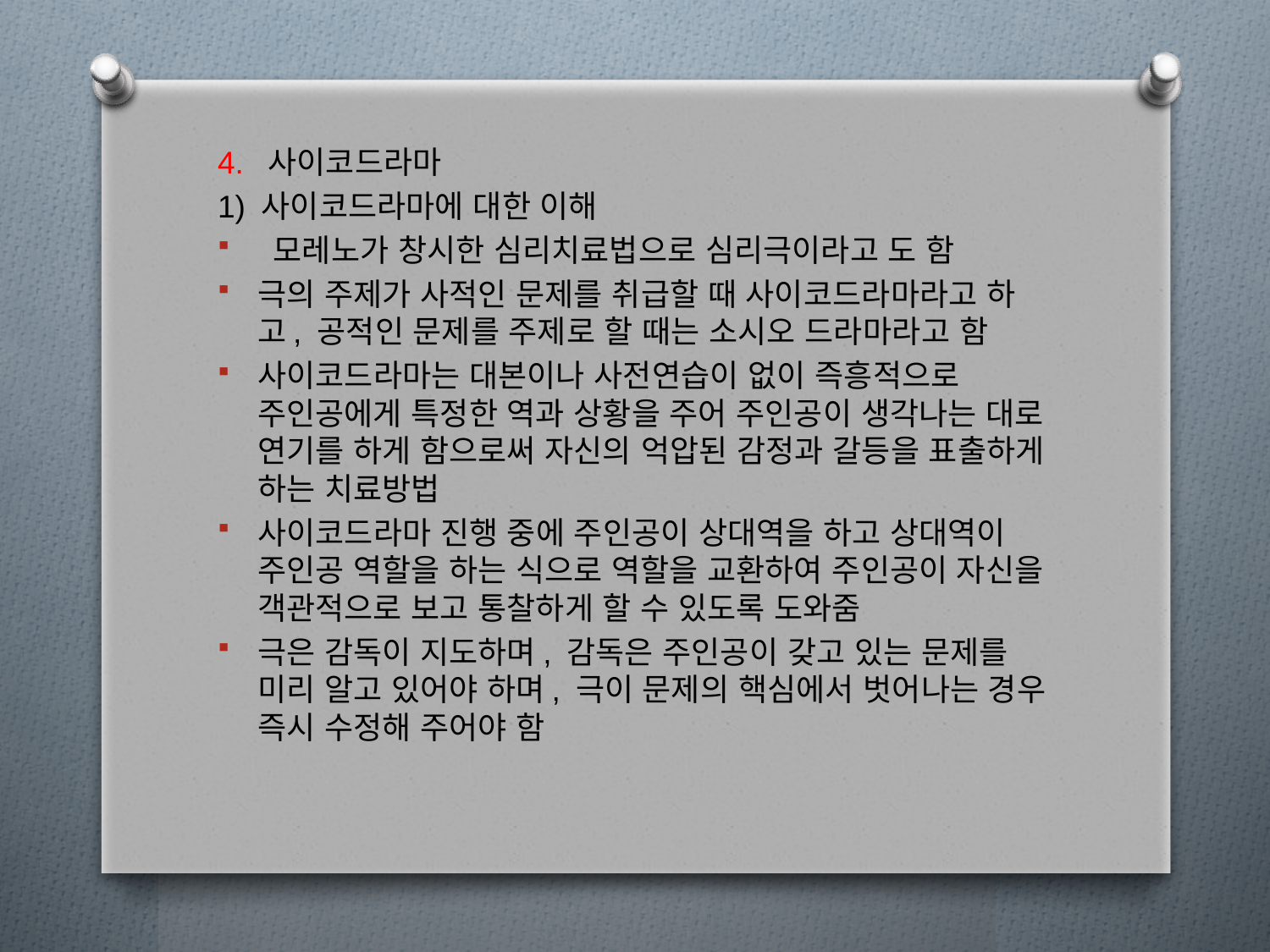

4.  사이코드라마
1) 사이코드라마에 대한 이해
 모레노가 창시한 심리치료법으로 심리극이라고 도 함
극의 주제가 사적인 문제를 취급할 때 사이코드라마라고 하고, 공적인 문제를 주제로 할 때는 소시오 드라마라고 함
사이코드라마는 대본이나 사전연습이 없이 즉흥적으로 주인공에게 특정한 역과 상황을 주어 주인공이 생각나는 대로 연기를 하게 함으로써 자신의 억압된 감정과 갈등을 표출하게 하는 치료방법
사이코드라마 진행 중에 주인공이 상대역을 하고 상대역이 주인공 역할을 하는 식으로 역할을 교환하여 주인공이 자신을 객관적으로 보고 통찰하게 할 수 있도록 도와줌
극은 감독이 지도하며, 감독은 주인공이 갖고 있는 문제를 미리 알고 있어야 하며, 극이 문제의 핵심에서 벗어나는 경우 즉시 수정해 주어야 함